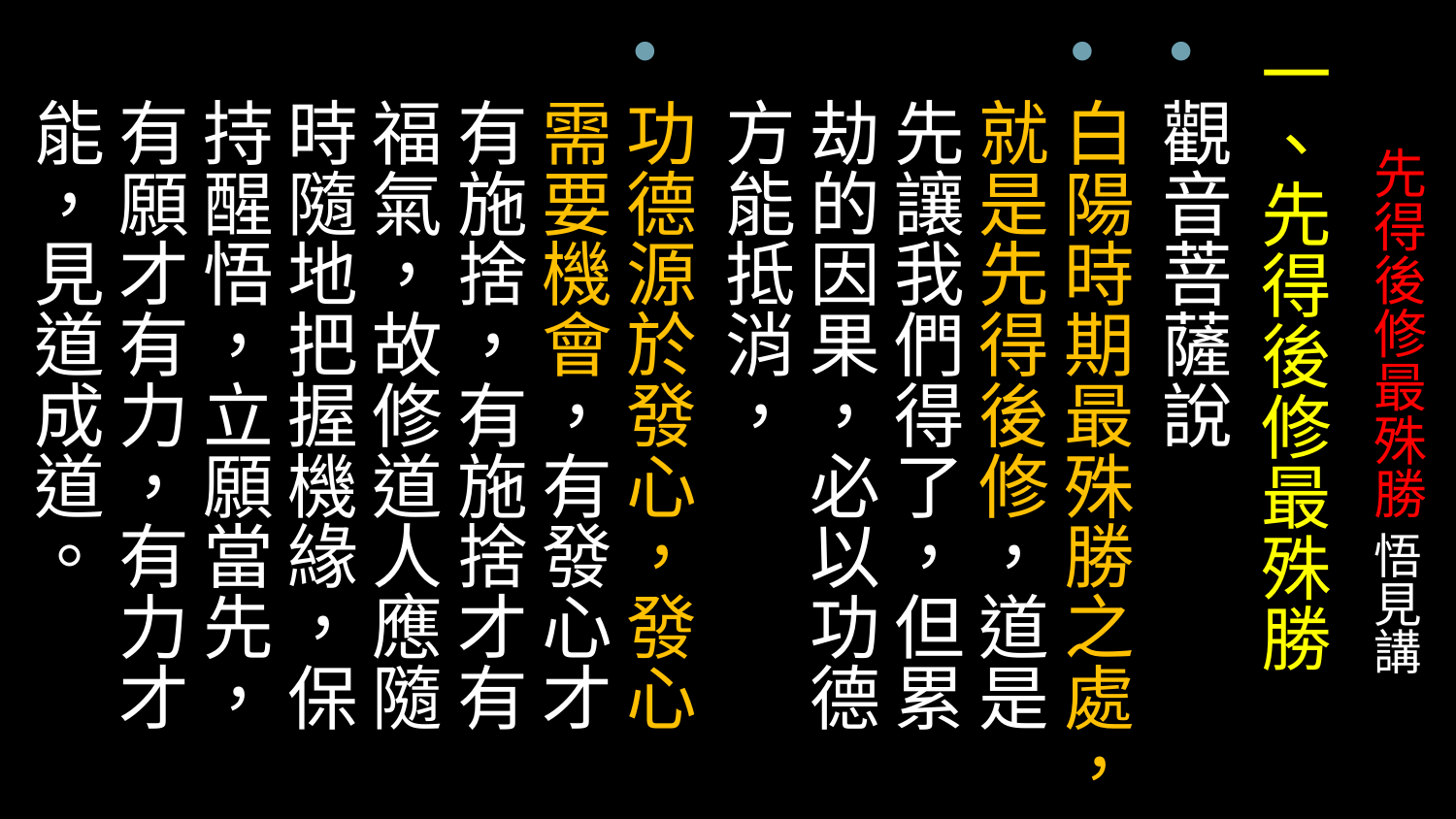

一、先得後修最殊勝
觀音菩薩說
白陽時期最殊勝之處，就是先得後修，道是先讓我們得了，但累劫的因果，必以功德方能抵消，
功德源於發心，發心需要機會，有發心才有施捨，有施捨才有福氣，故修道人應隨時隨地把握機緣，保持醒悟，立願當先，有願才有力，有力才能，見道成道。
# 先得後修最殊勝 悟見講